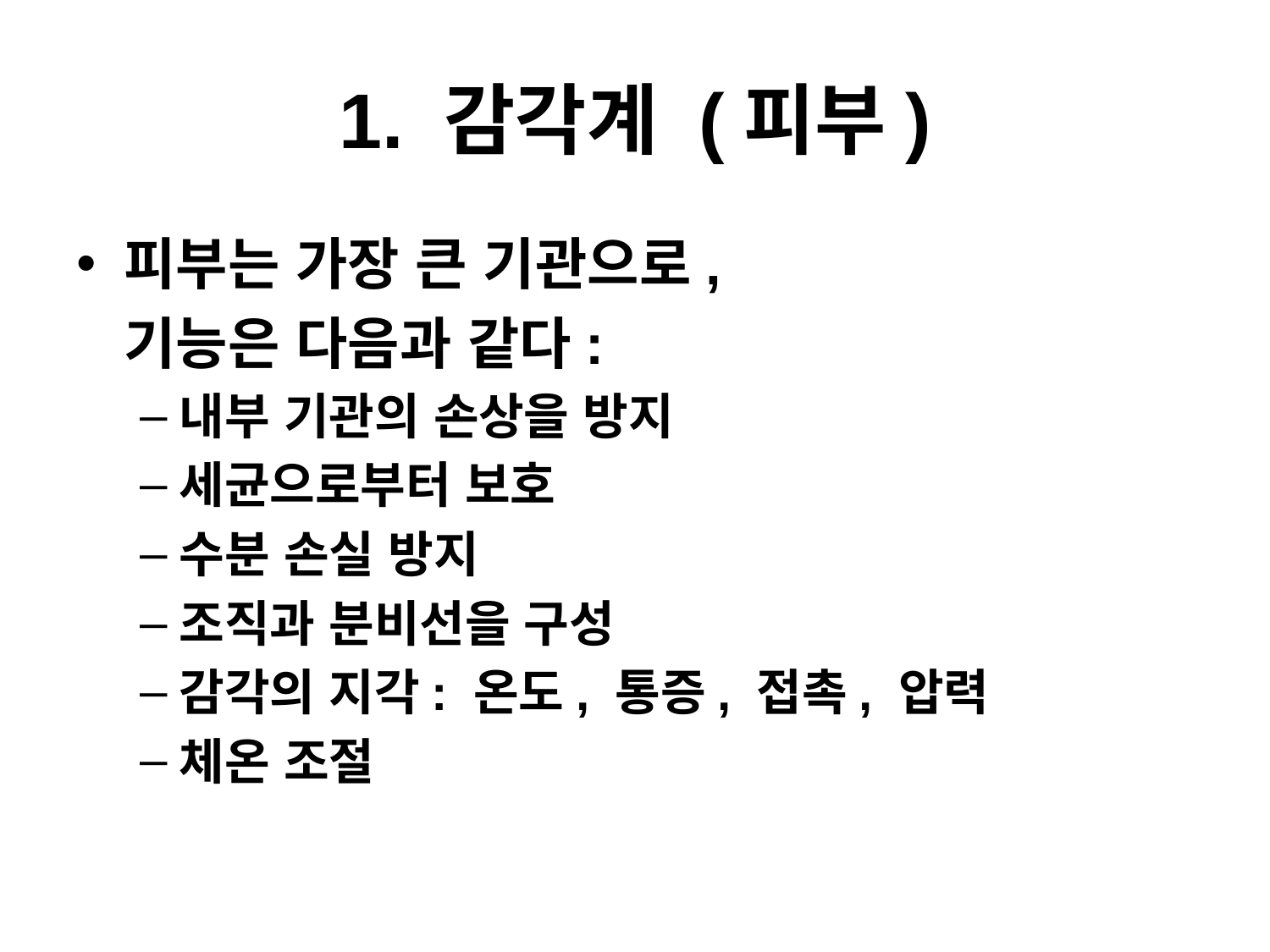

# 1. 감각계 (피부)
피부는 가장 큰 기관으로,
	기능은 다음과 같다:
내부 기관의 손상을 방지
세균으로부터 보호
수분 손실 방지
조직과 분비선을 구성
감각의 지각: 온도, 통증, 접촉, 압력
체온 조절